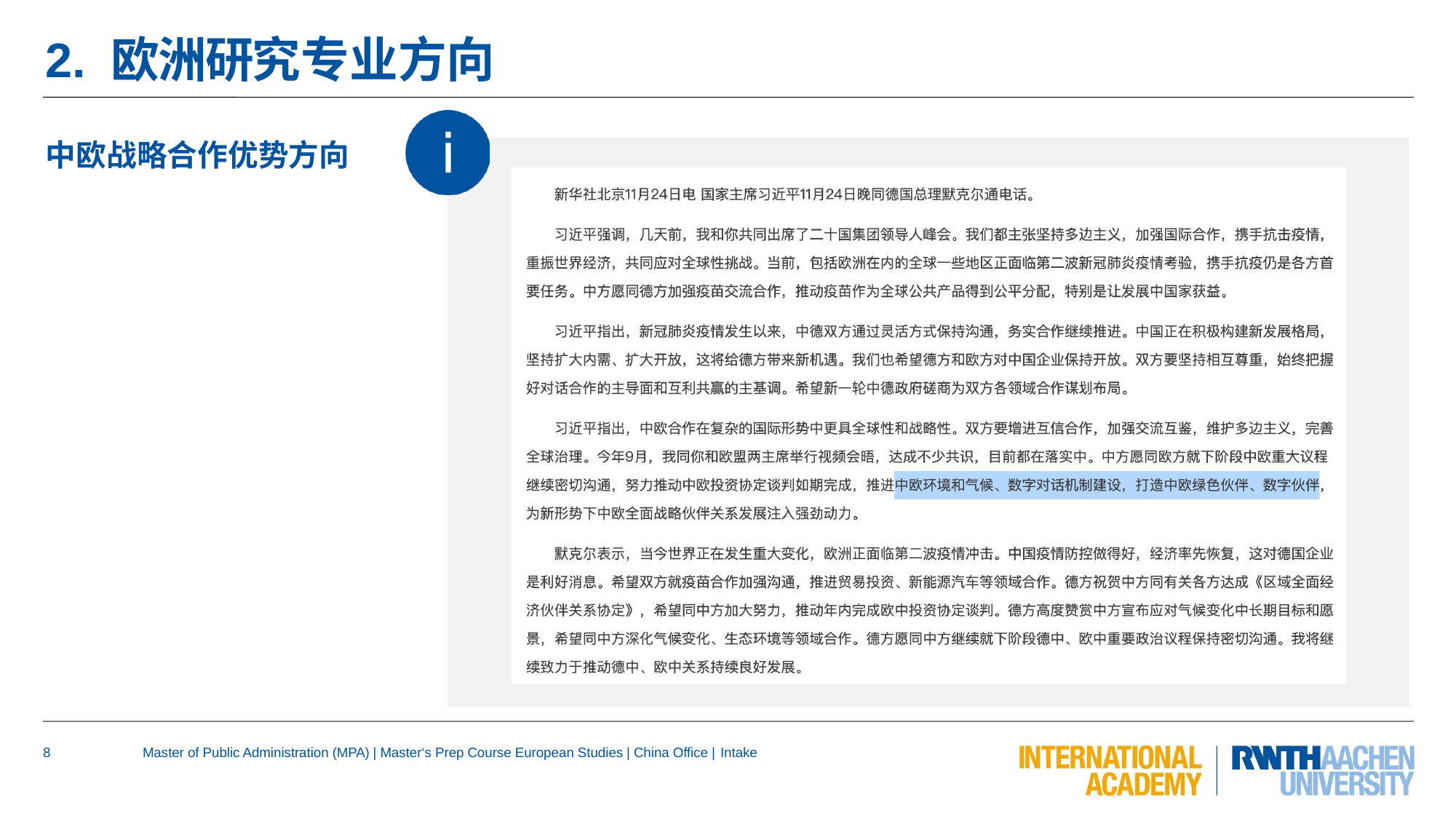

# 2. 欧洲研究专业方向

中欧战略合作优势方向

8
Master of Public Administration (MPA) | Master‘s Prep Course European Studies | China Office | Intake